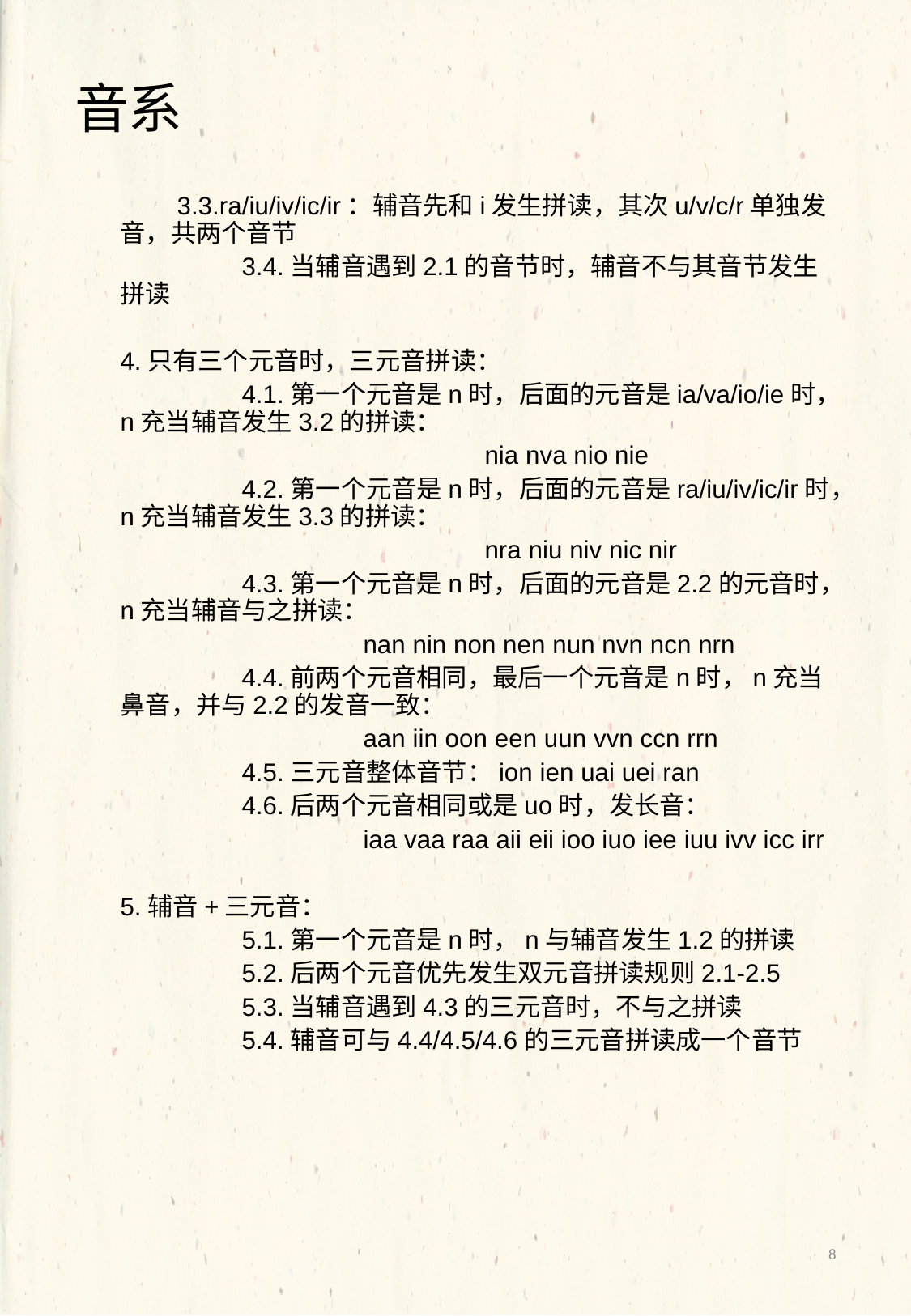

# 音系
        3.3.ra/iu/iv/ic/ir：辅音先和i发生拼读，其次u/v/c/r单独发音，共两个音节
	3.4.当辅音遇到2.1的音节时，辅音不与其音节发生拼读

4.只有三个元音时，三元音拼读：
	4.1.第一个元音是n时，后面的元音是ia/va/io/ie时，n充当辅音发生3.2的拼读：
			nia nva nio nie
	4.2.第一个元音是n时，后面的元音是ra/iu/iv/ic/ir时，n充当辅音发生3.3的拼读：
			nra niu niv nic nir
	4.3.第一个元音是n时，后面的元音是2.2的元音时，n充当辅音与之拼读：
		nan nin non nen nun nvn ncn nrn
	4.4.前两个元音相同，最后一个元音是n时，n充当鼻音，并与2.2的发音一致：
		aan iin oon een uun vvn ccn rrn
	4.5.三元音整体音节：ion ien uai uei ran
	4.6.后两个元音相同或是uo时，发长音：
		iaa vaa raa aii eii ioo iuo iee iuu ivv icc irr

5.辅音+三元音：
	5.1.第一个元音是n时，n与辅音发生1.2的拼读
	5.2.后两个元音优先发生双元音拼读规则2.1-2.5
	5.3.当辅音遇到4.3的三元音时，不与之拼读
	5.4.辅音可与4.4/4.5/4.6的三元音拼读成一个音节
8